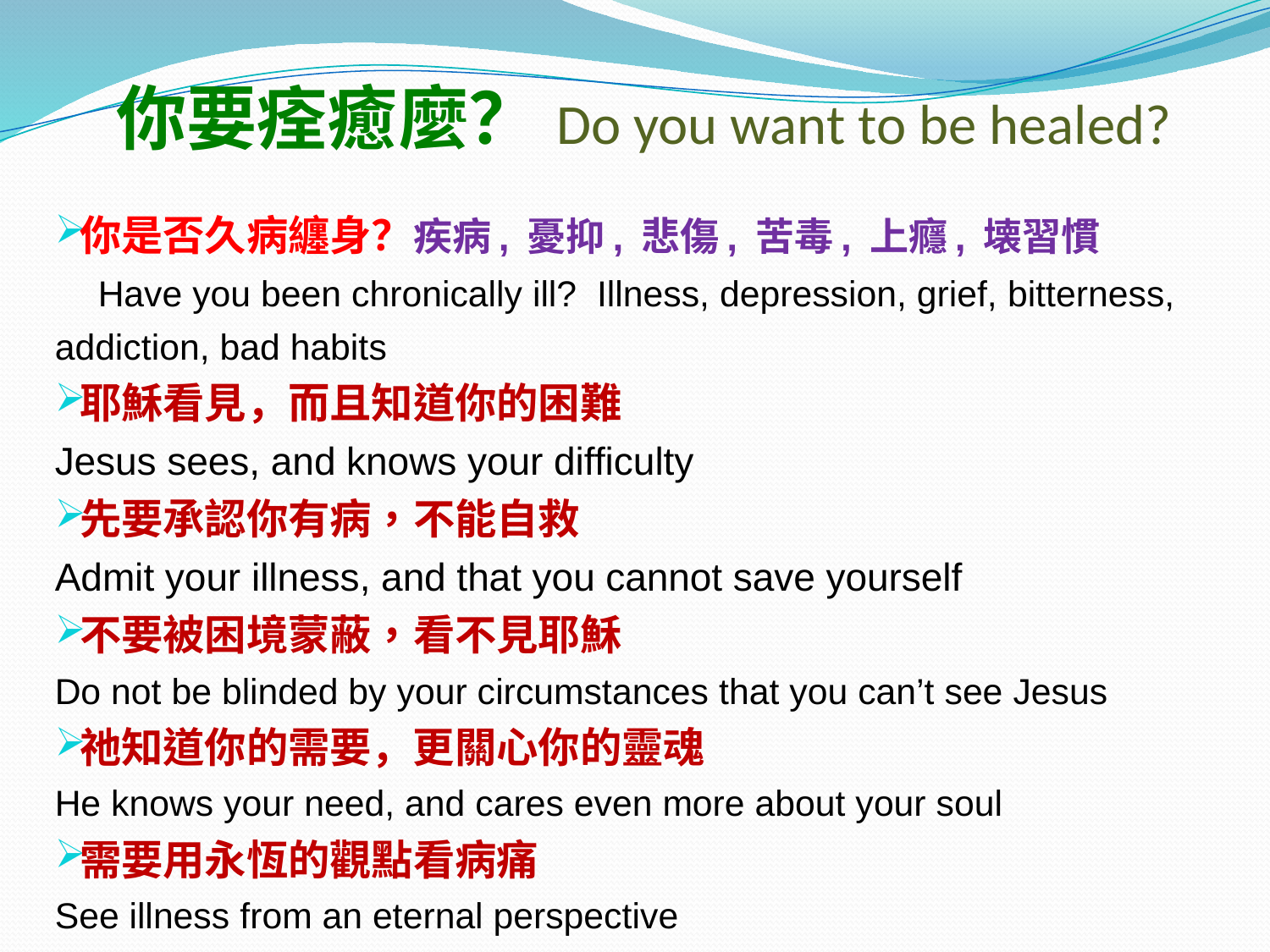

# 你要痊癒麼？Do you want to be healed?
你是否久病纏身？疾病, 憂抑, 悲傷, 苦毒, 上癮, 壊習慣
    Have you been chronically ill?  Illness, depression, grief, bitterness, addiction, bad habits
耶穌看見，而且知道你的困難
Jesus sees, and knows your difficulty
先要承認你有病，不能自救
Admit your illness, and that you cannot save yourself
不要被困境蒙蔽，看不見耶穌
Do not be blinded by your circumstances that you can’t see Jesus
祂知道你的需要，更關心你的靈魂
He knows your need, and cares even more about your soul
需要用永恆的觀點看病痛
See illness from an eternal perspective